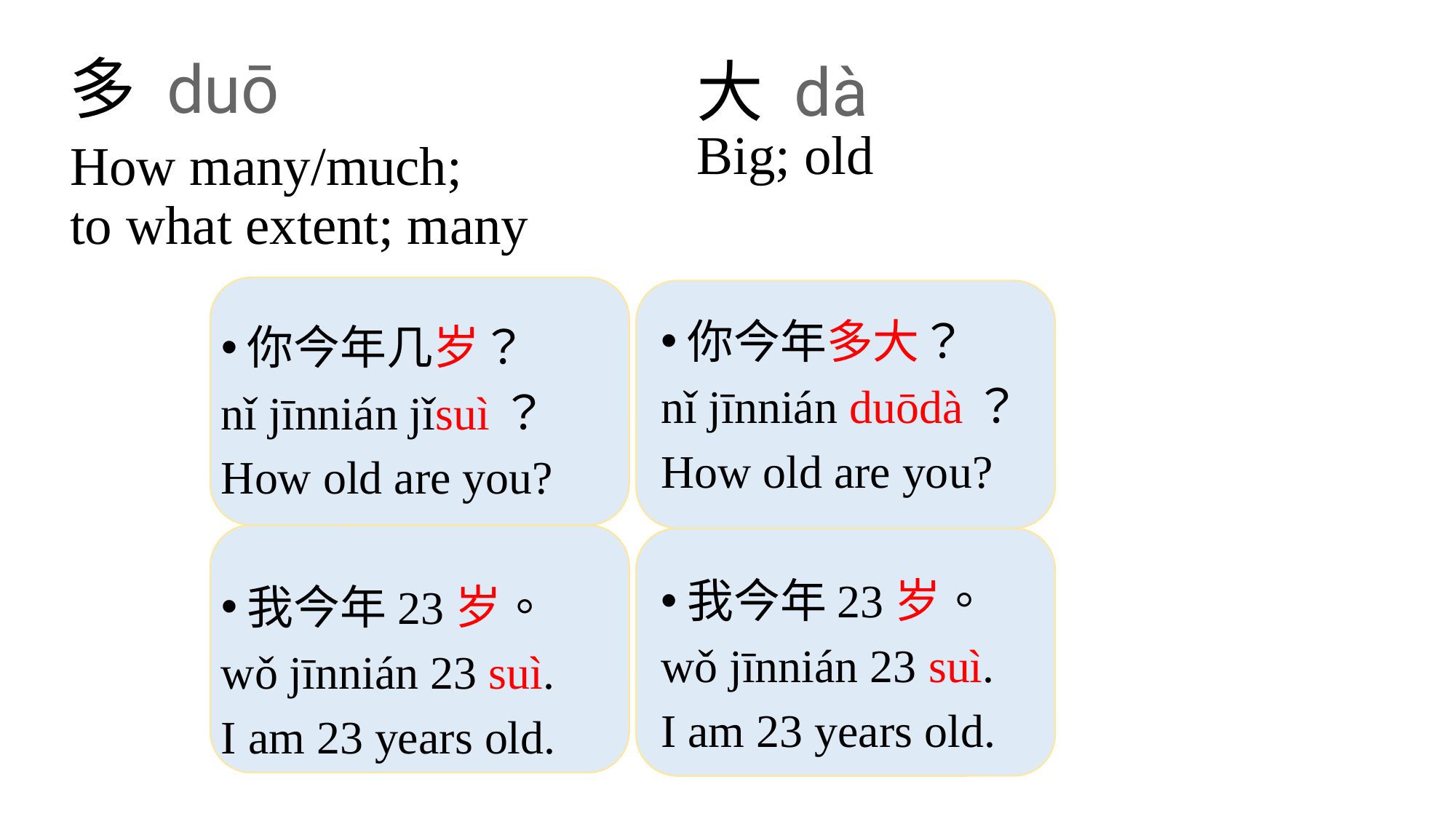

# 多 duō
大 dà
Big; old
How many/much;
to what extent; many

你今年多大？
nǐ jīnnián duōdà？
How old are you?

我今年23岁。
wǒ jīnnián 23 suì.
I am 23 years old.
你今年几岁？
nǐ jīnnián jǐsuì？
How old are you?

我今年23岁。
wǒ jīnnián 23 suì.
I am 23 years old.